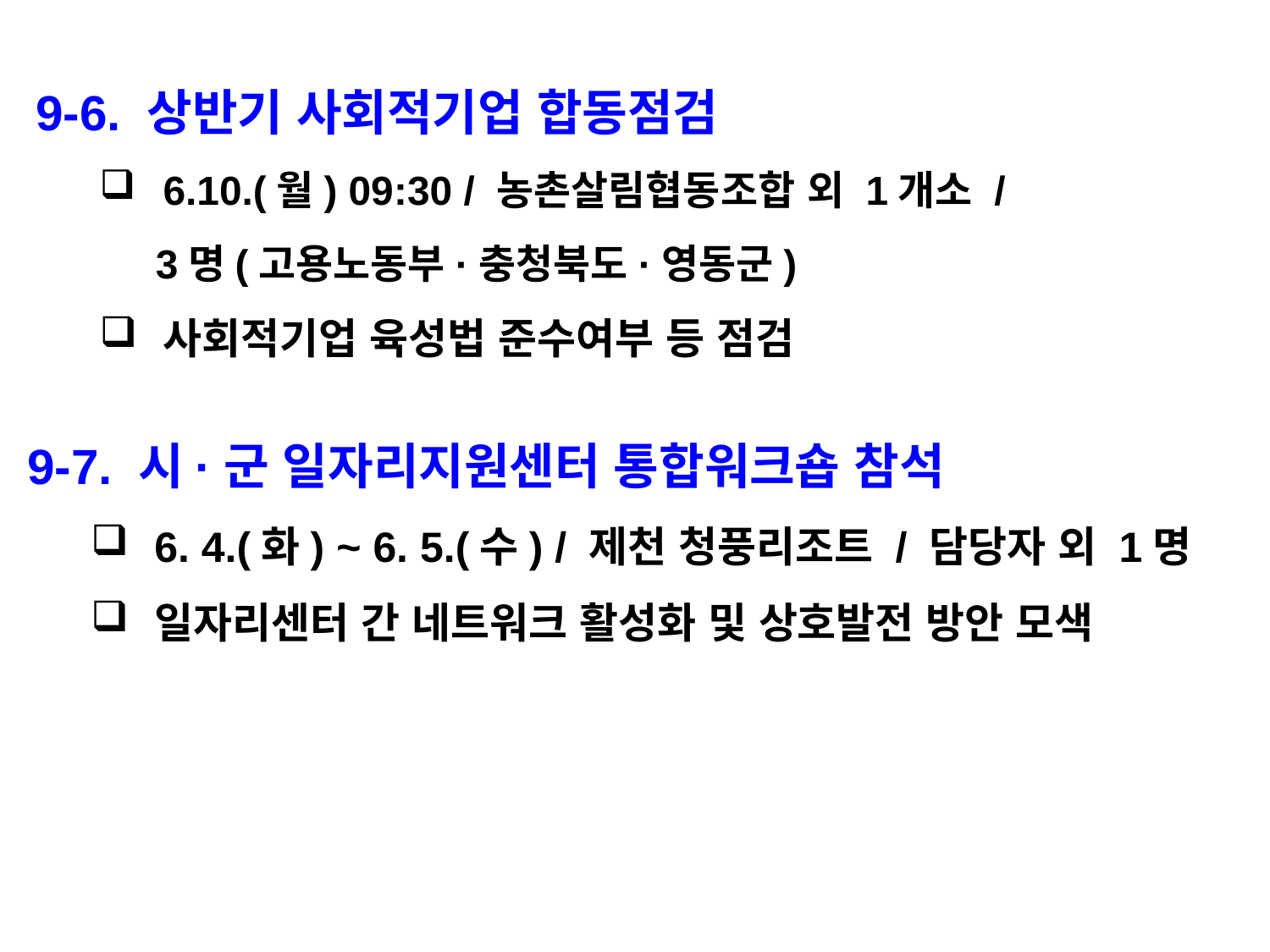

9-6. 상반기 사회적기업 합동점검
6.10.(월) 09:30 / 농촌살림협동조합 외 1개소 /
     3명(고용노동부·충청북도·영동군)
사회적기업 육성법 준수여부 등 점검
9-7. 시·군 일자리지원센터 통합워크숍 참석
6. 4.(화) ~ 6. 5.(수) / 제천 청풍리조트 / 담당자 외 1명
일자리센터 간 네트워크 활성화 및 상호발전 방안 모색